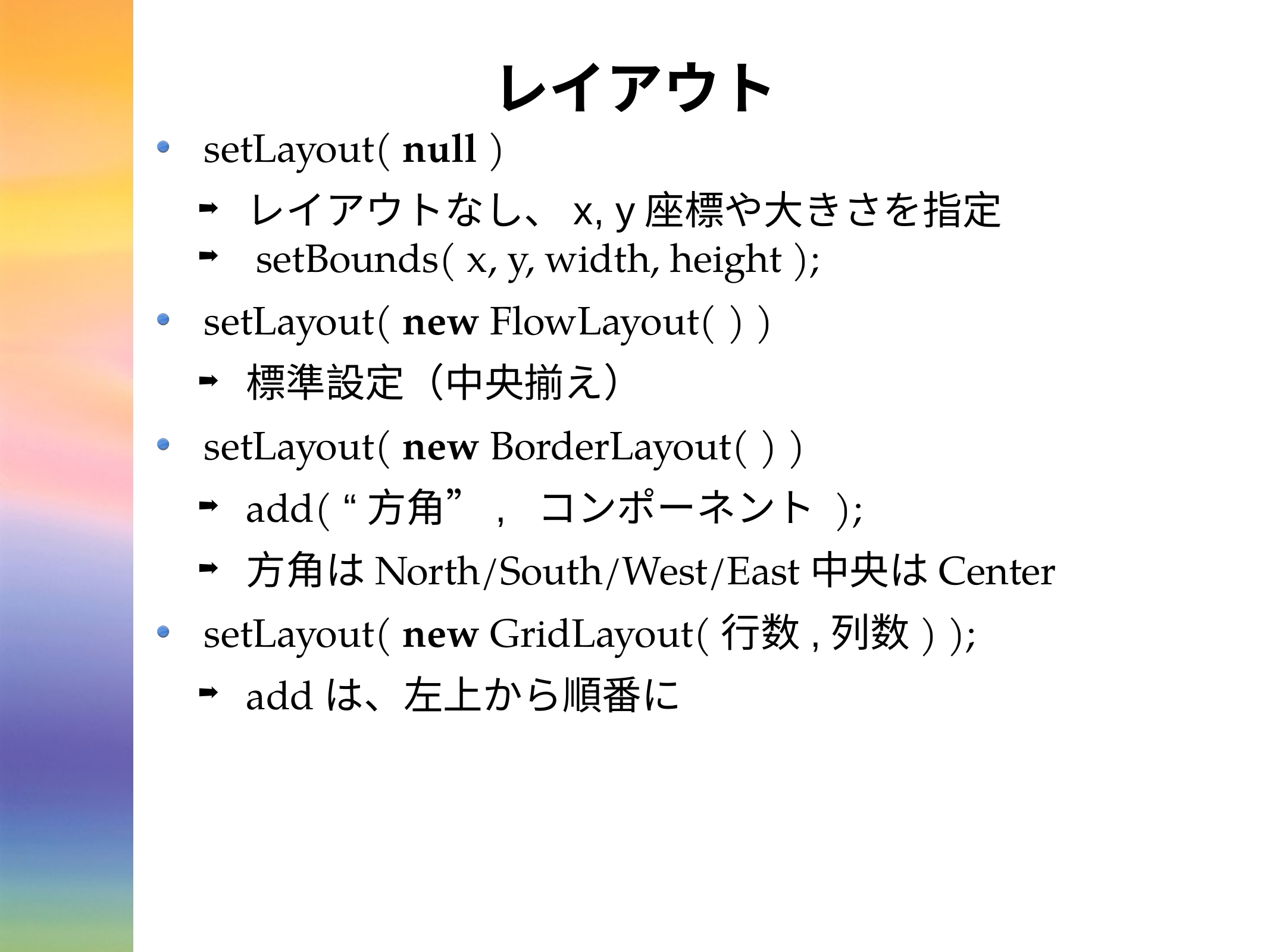

# レイアウト
setLayout( null )
レイアウトなし、x, y座標や大きさを指定
 setBounds( x, y, width, height );
setLayout( new FlowLayout( ) )
標準設定（中央揃え）
setLayout( new BorderLayout( ) )
add( “方角”,  コンポーネント );
方角はNorth/South/West/East中央はCenter
setLayout( new GridLayout(行数,列数) );
addは、左上から順番に